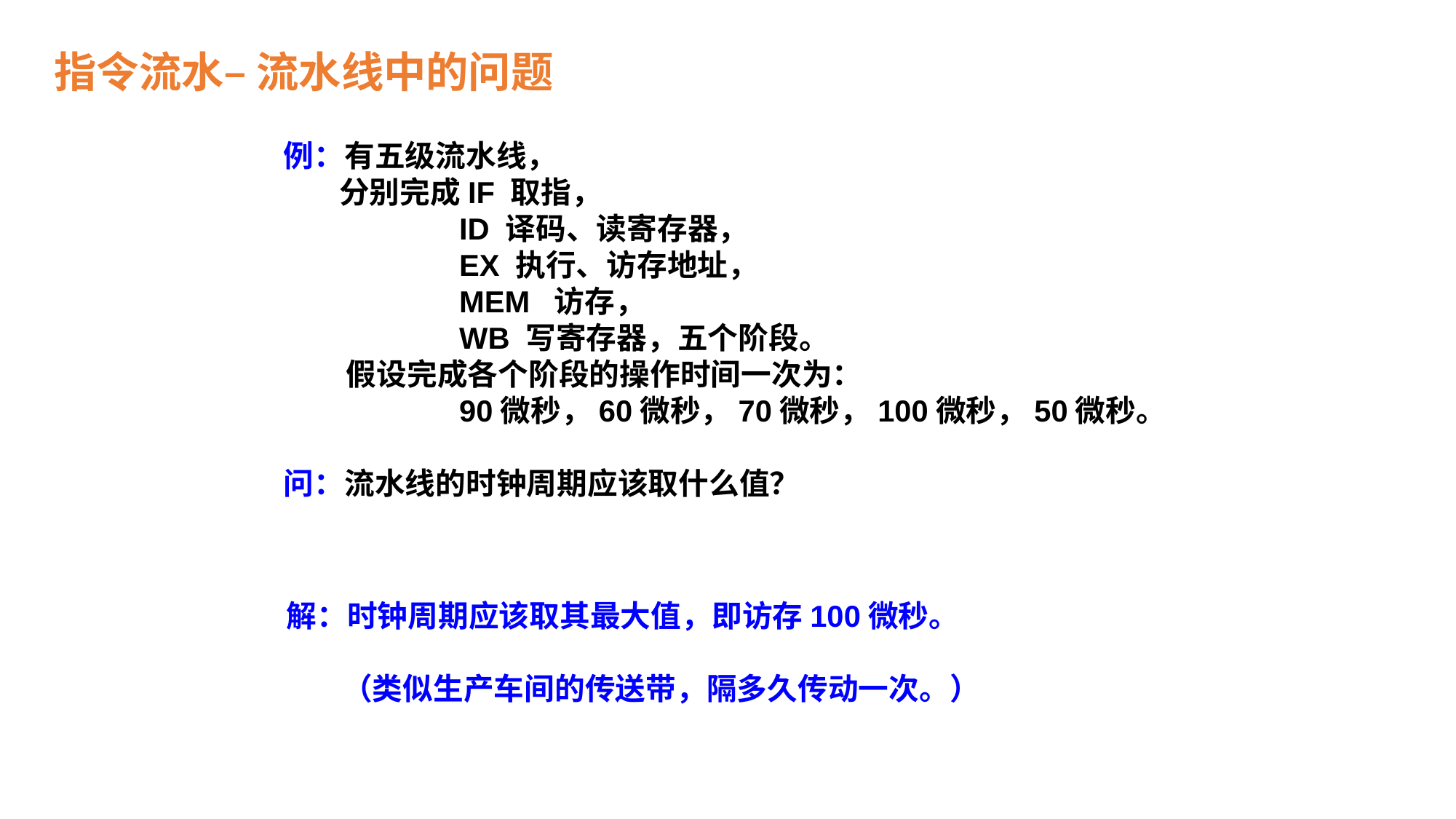

指令流水– 流水线中的问题
例：有五级流水线，
       分别完成IF 取指，
                     ID 译码、读寄存器，
                     EX 执行、访存地址，
                     MEM  访存，
                     WB 写寄存器，五个阶段。
        假设完成各个阶段的操作时间一次为：
                     90微秒，60微秒，70微秒，100微秒，50微秒。

问：流水线的时钟周期应该取什么值？

解：时钟周期应该取其最大值，即访存100微秒。

       （类似生产车间的传送带，隔多久传动一次。）